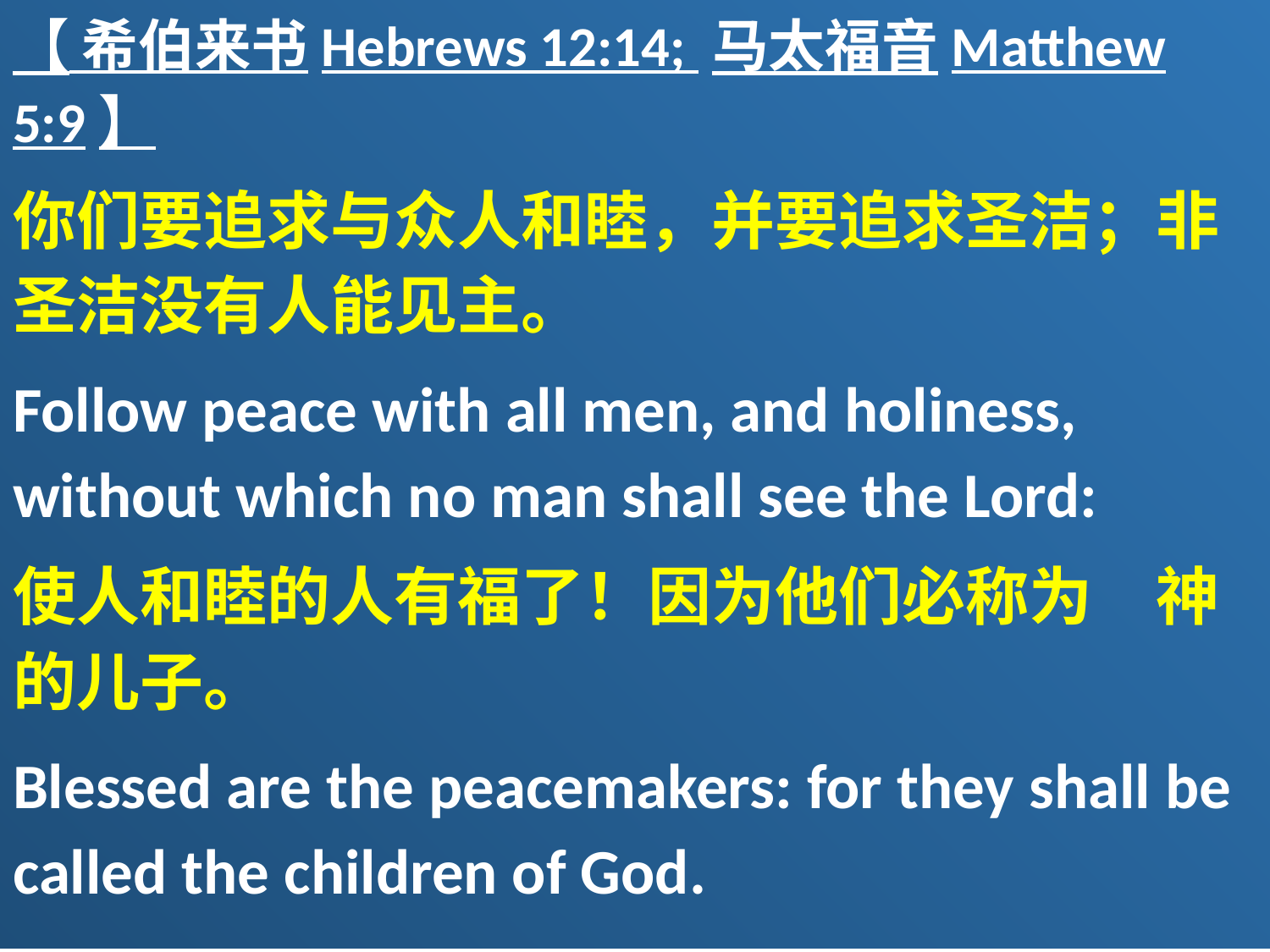

【 希伯来书Hebrews 12:14; 马太福音Matthew 5:9】
你们要追求与众人和睦，并要追求圣洁；非圣洁没有人能见主。
Follow peace with all men, and holiness, without which no man shall see the Lord:
使人和睦的人有福了！因为他们必称为　神的儿子。
Blessed are the peacemakers: for they shall be called the children of God.